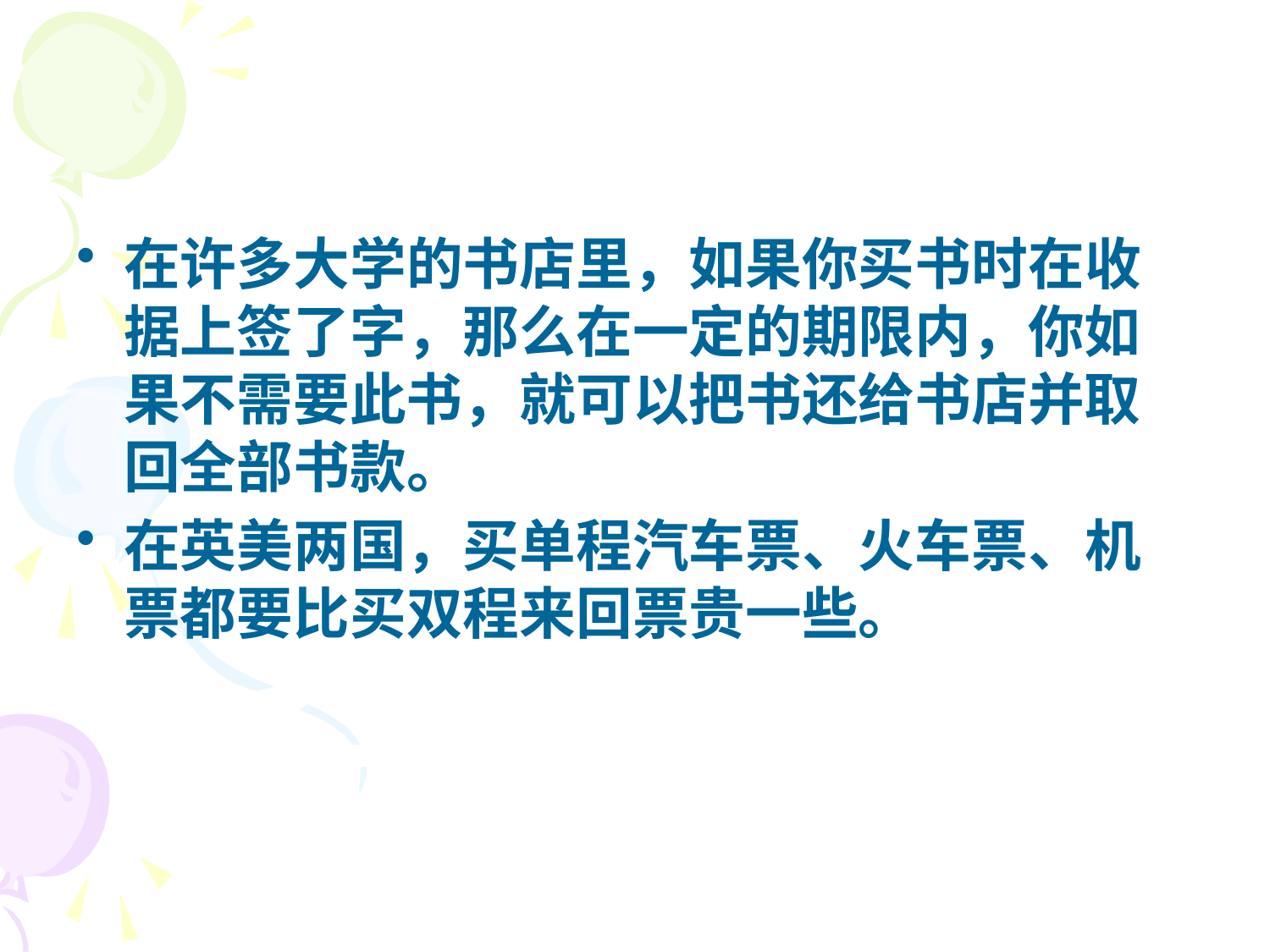

#
在许多大学的书店里，如果你买书时在收据上签了字，那么在一定的期限内，你如果不需要此书，就可以把书还给书店并取回全部书款。
在英美两国，买单程汽车票、火车票、机票都要比买双程来回票贵一些。